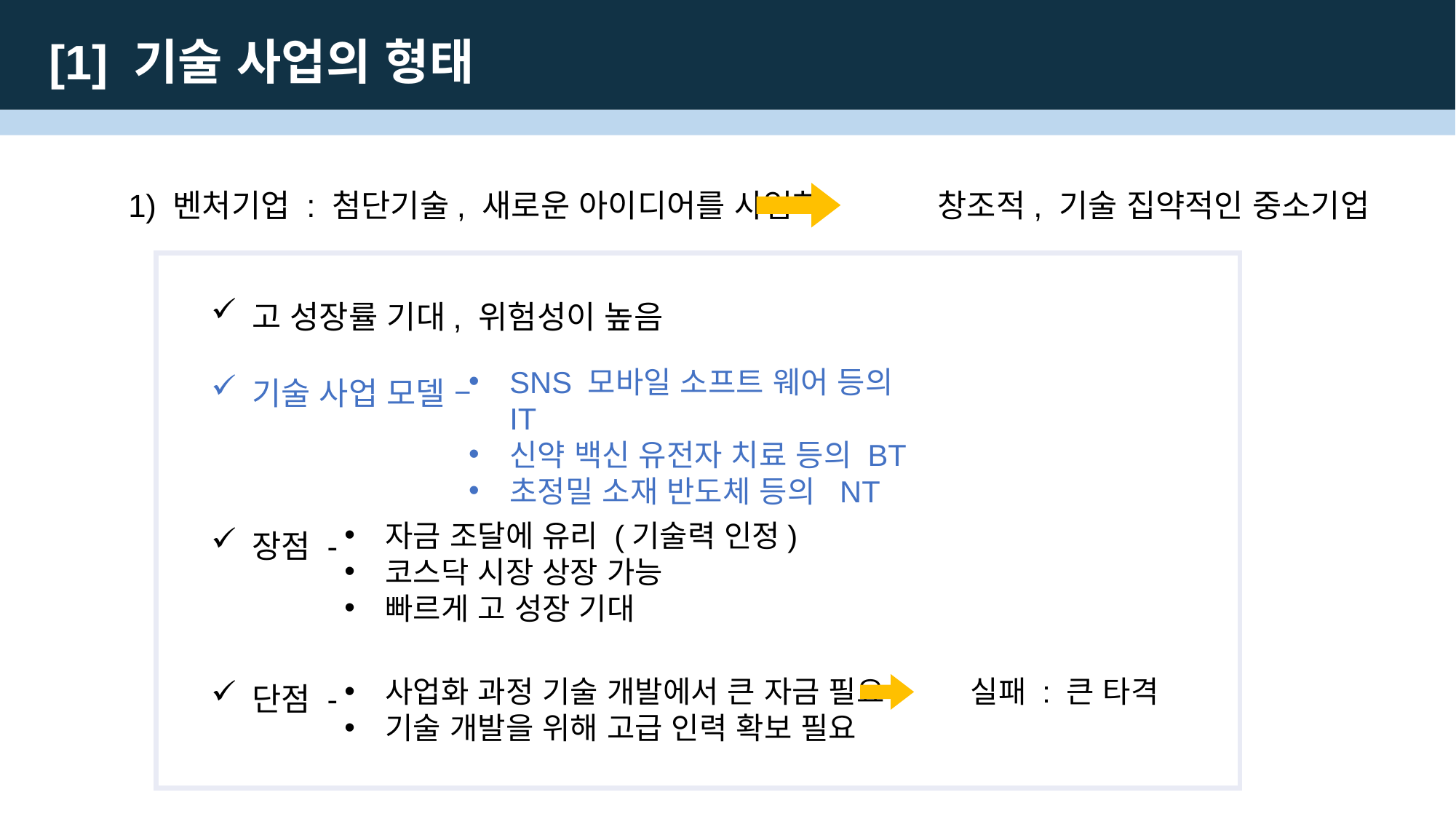

[1] 기술 사업의 형태
1) 벤처기업 : 첨단기술, 새로운 아이디어를 사업화             창조적, 기술 집약적인 중소기업

고 성장률 기대, 위험성이 높음
기술 사업 모델 –

장점 -

단점 -
SNS 모바일 소프트 웨어 등의 IT
신약 백신 유전자 치료 등의 BT
초정밀 소재 반도체 등의  NT
자금 조달에 유리 (기술력 인정)
코스닥 시장 상장 가능
빠르게 고 성장 기대
사업화 과정 기술 개발에서 큰 자금 필요          실패 : 큰 타격
기술 개발을 위해 고급 인력 확보 필요